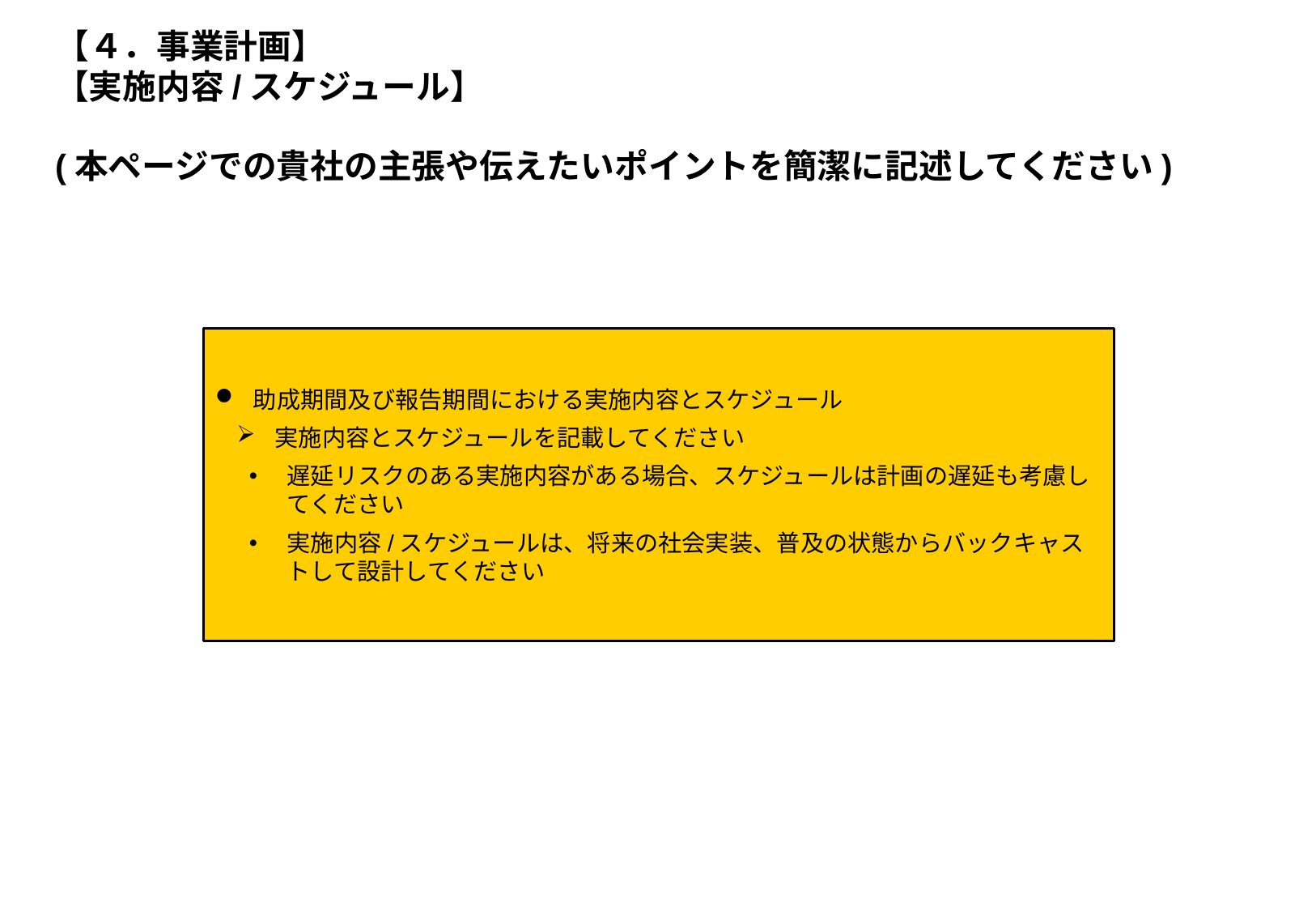

# 【４．事業計画】 【実施内容/スケジュール】
(本ページでの貴社の主張や伝えたいポイントを簡潔に記述してください)
助成期間及び報告期間における実施内容とスケジュール
実施内容とスケジュールを記載してください
遅延リスクのある実施内容がある場合、スケジュールは計画の遅延も考慮してください
実施内容/スケジュールは、将来の社会実装、普及の状態からバックキャストして設計してください